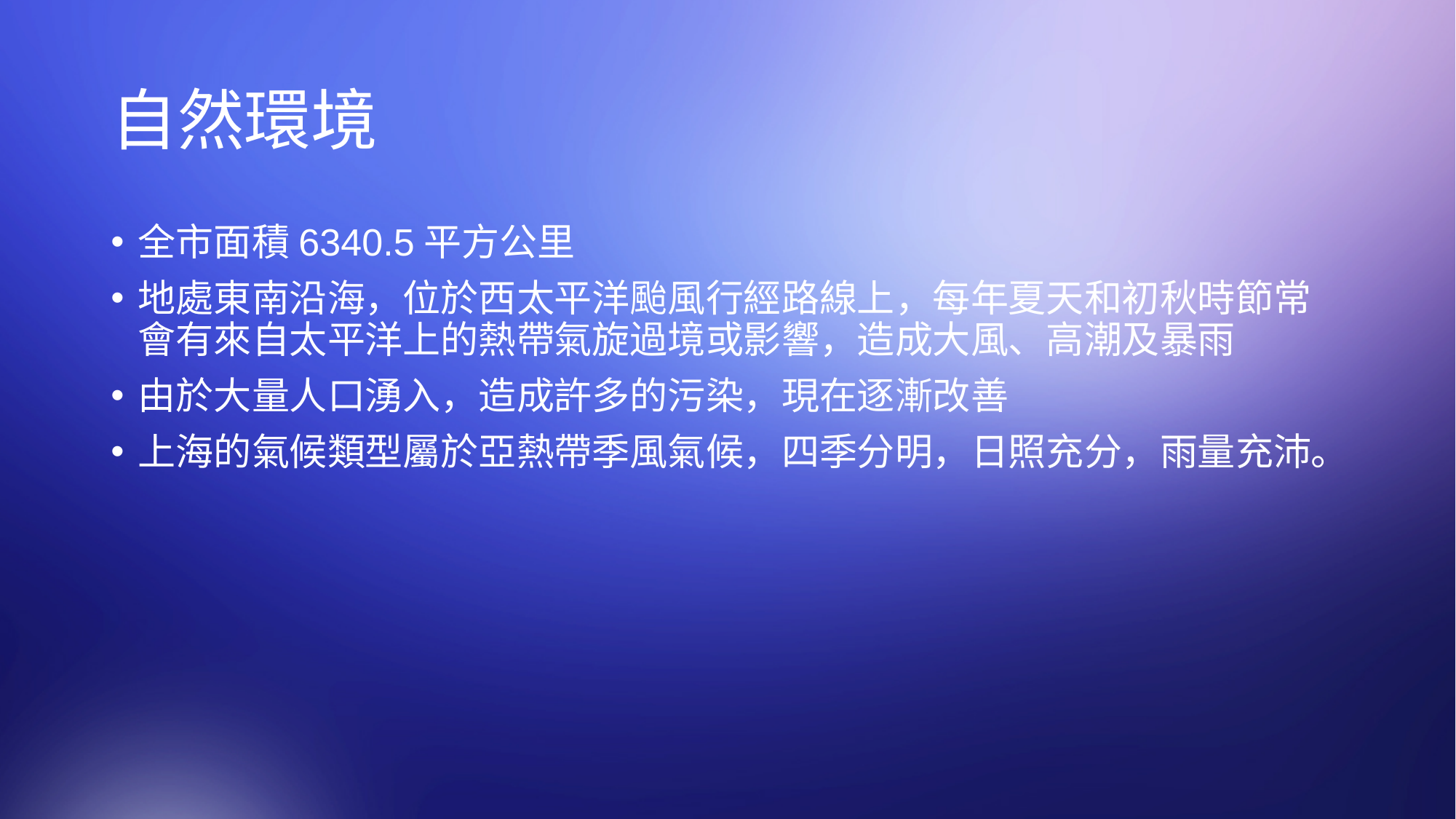

# 自然環境
全市面積6340.5平方公里
地處東南沿海，位於西太平洋颱風行經路線上，每年夏天和初秋時節常會有來自太平洋上的熱帶氣旋過境或影響，造成大風、高潮及暴雨
由於大量人口湧入，造成許多的污染，現在逐漸改善
上海的氣候類型屬於亞熱帶季風氣候，四季分明，日照充分，雨量充沛。